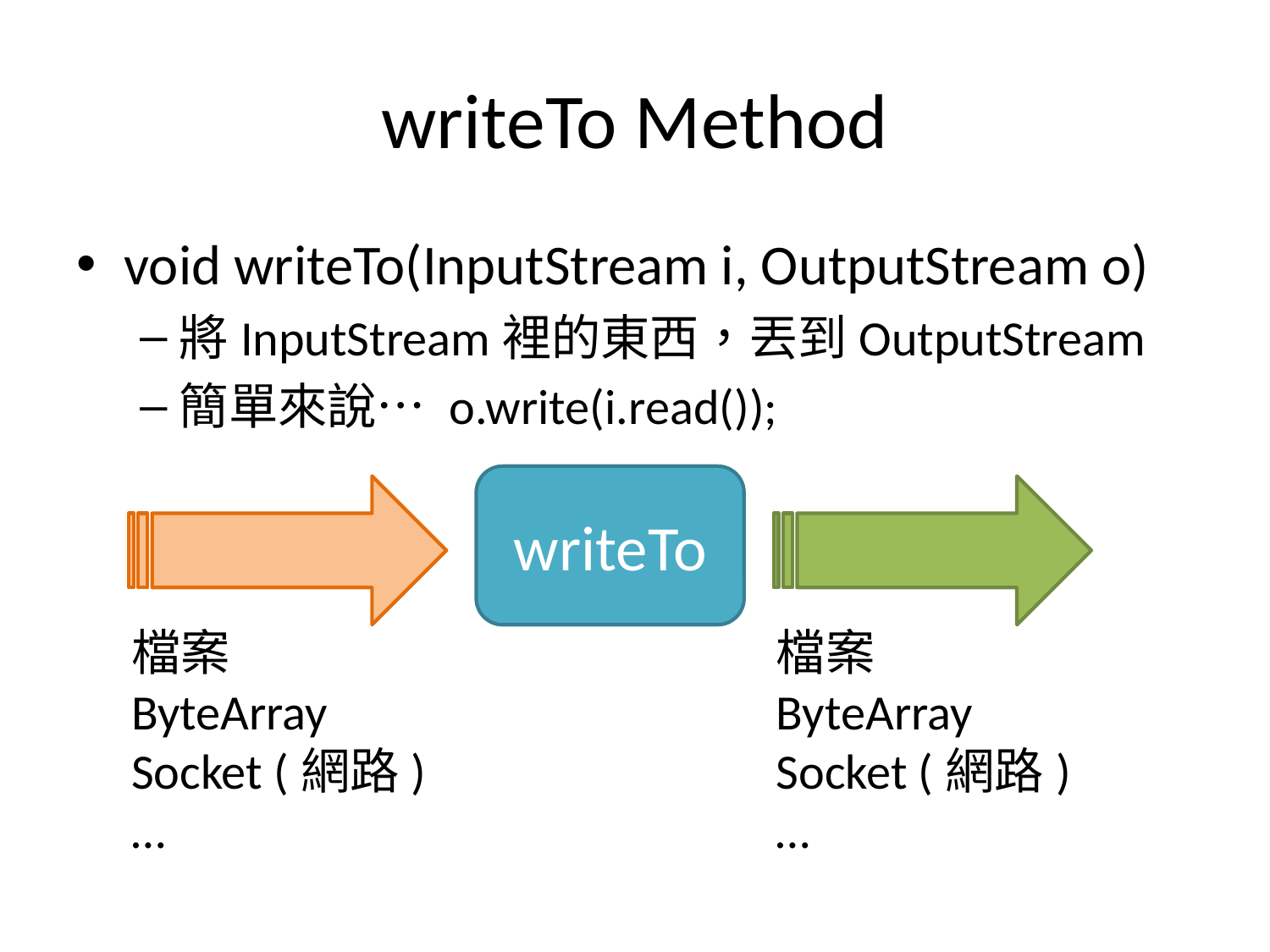

# writeTo Method
void writeTo(InputStream i, OutputStream o)
將InputStream裡的東西，丟到OutputStream
簡單來說… o.write(i.read());

writeTo

檔案
ByteArray
Socket (網路)
…
檔案
ByteArray
Socket (網路)
…